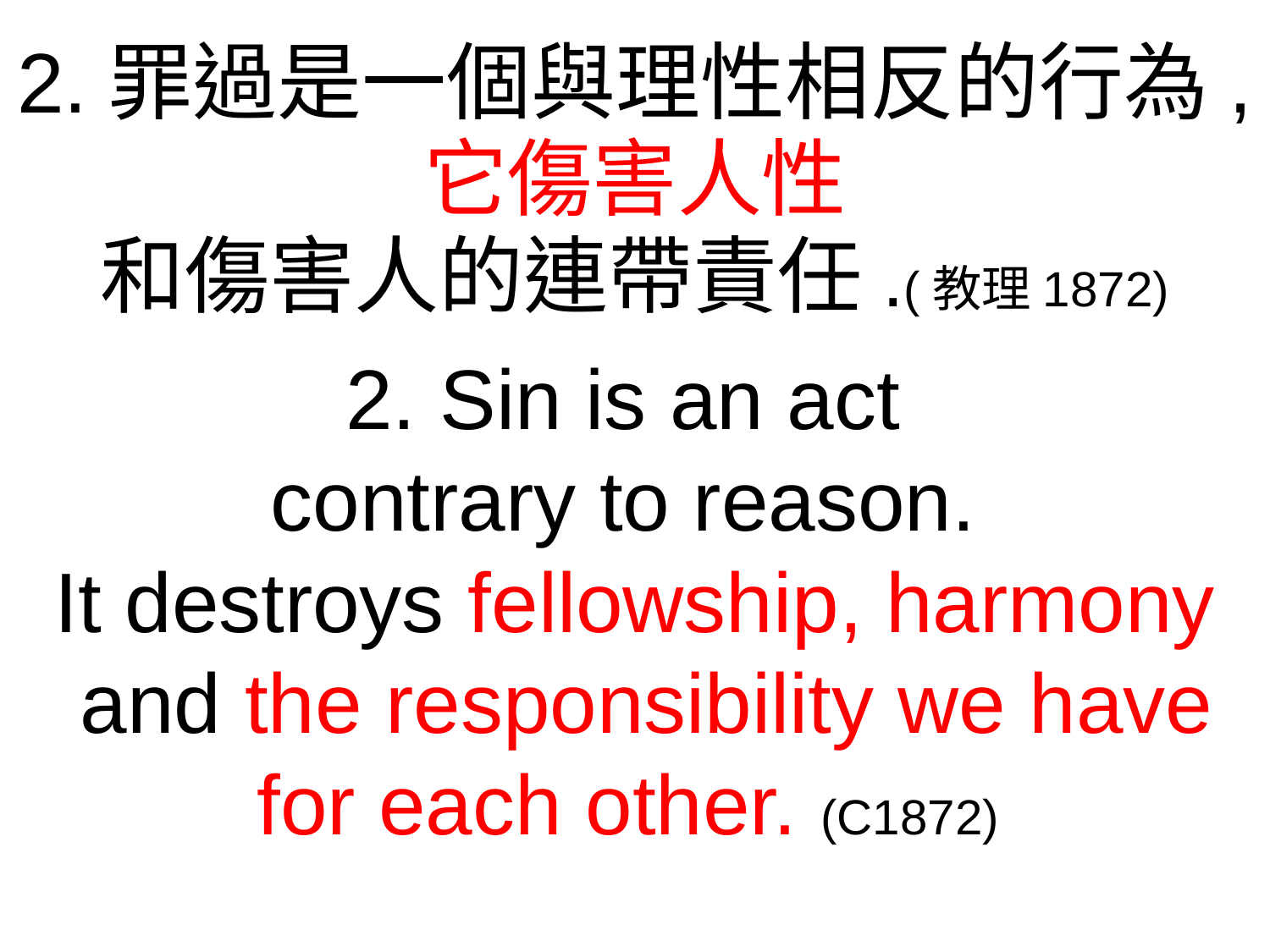

2.罪過是一個與理性相反的行為,
它傷害人性
和傷害人的連帶責任.(教理1872)
2. Sin is an act
contrary to reason.
It destroys fellowship, harmony
 and the responsibility we have for each other. (C1872)